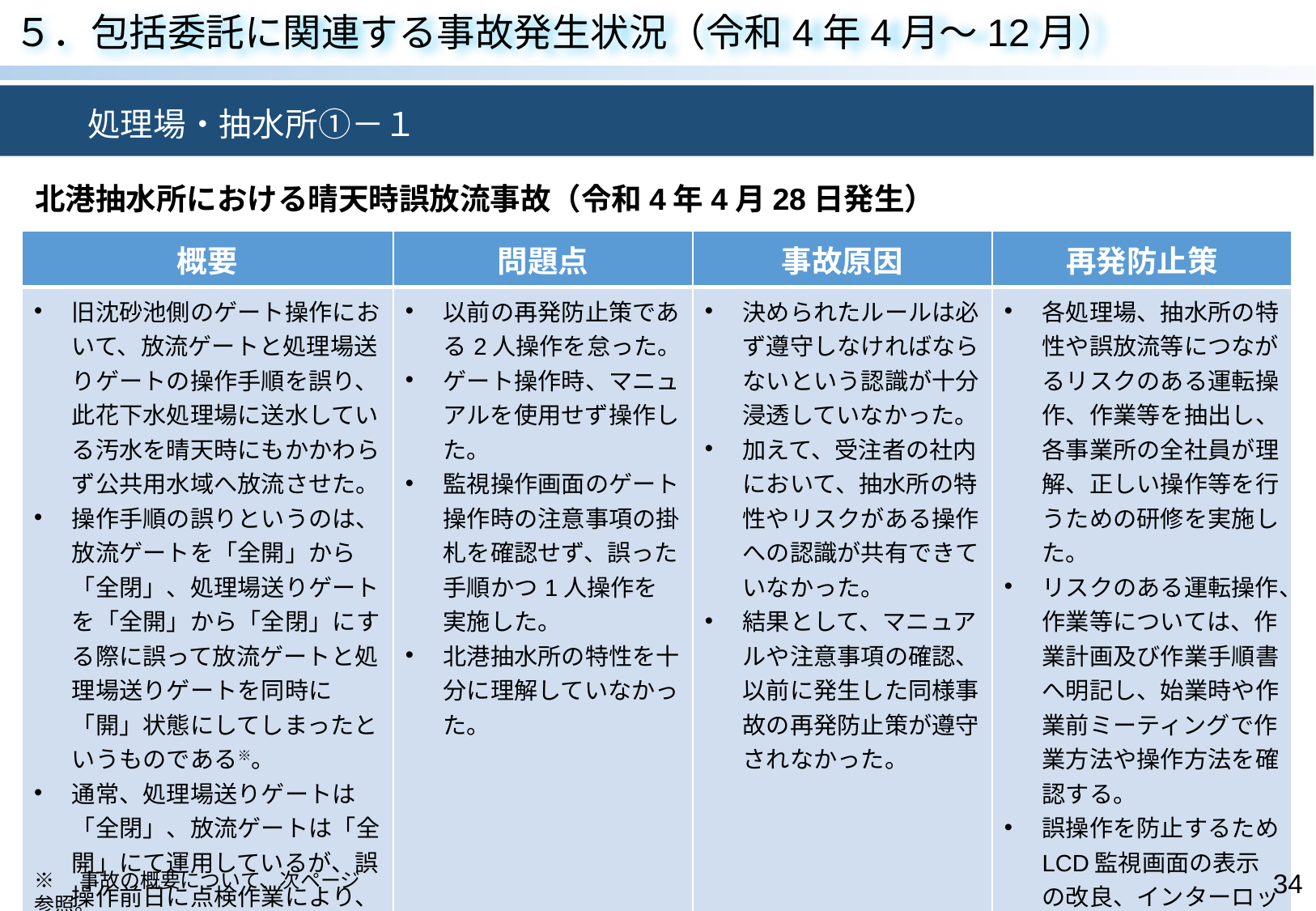

５．包括委託に関連する事故発生状況（令和4年4月～12月）
　　処理場・抽水所①－１
北港抽水所における晴天時誤放流事故（令和4年4月28日発生）
| 概要 | 問題点 | 事故原因 | 再発防止策 |
| --- | --- | --- | --- |
| 旧沈砂池側のゲート操作において、放流ゲートと処理場送りゲートの操作手順を誤り、此花下水処理場に送水している汚水を晴天時にもかかわらず公共用水域へ放流させた。 操作手順の誤りというのは、放流ゲートを「全開」から「全閉」、処理場送りゲートを「全開」から「全閉」にする際に誤って放流ゲートと処理場送りゲートを同時に「開」状態にしてしまったというものである※。 通常、処理場送りゲートは「全閉」、放流ゲートは「全開」にて運用しているが、誤操作前日に点検作業により、処理場送りゲートを「全開」に、放流ゲートを「全閉」に変更し、点検作業終了後に通常状態に戻し忘れていた。 | 以前の再発防止策である2人操作を怠った。 ゲート操作時、マニュアルを使用せず操作した。 監視操作画面のゲート操作時の注意事項の掛札を確認せず、誤った手順かつ1人操作を実施した。 北港抽水所の特性を十分に理解していなかった。 | 決められたルールは必ず遵守しなければならないという認識が十分浸透していなかった。 加えて、受注者の社内において、抽水所の特性やリスクがある操作への認識が共有できていなかった。 結果として、マニュアルや注意事項の確認、以前に発生した同様事故の再発防止策が遵守されなかった。 | 各処理場、抽水所の特性や誤放流等につながるリスクのある運転操作、作業等を抽出し、各事業所の全社員が理解、正しい操作等を行うための研修を実施した。 リスクのある運転操作、作業等については、作業計画及び作業手順書へ明記し、始業時や作業前ミーティングで作業方法や操作方法を確認する。 誤操作を防止するためLCD監視画面の表示の改良、インターロックの設置など保護的な措置を検討する。 |
34
※　事故の概要について、次ページ参照。